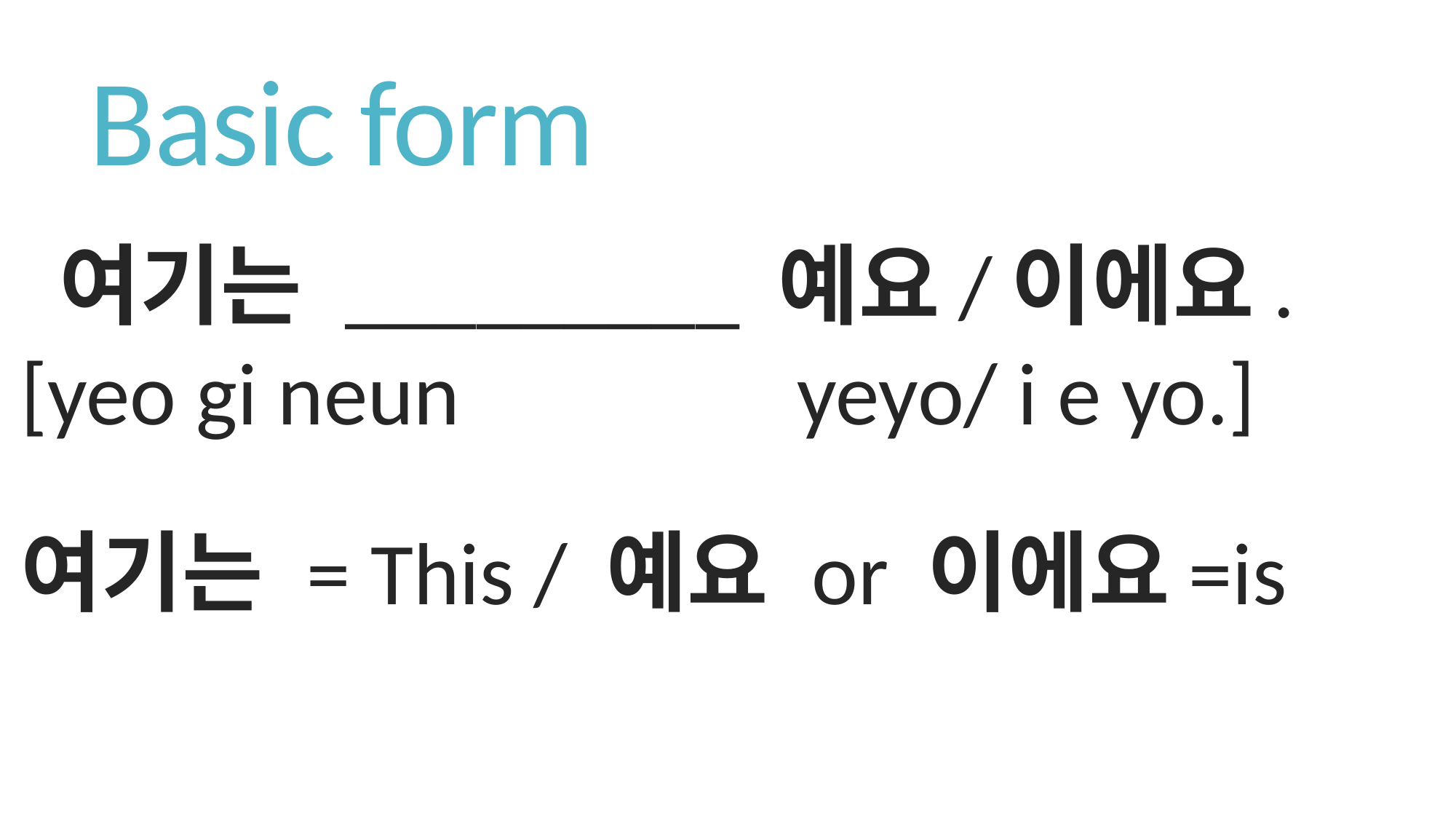

# Basic form
 여기는 _________ 예요/이에요.
[yeo gi neun                 yeyo/ i e yo.]

여기는 = This / 예요 or 이에요=is